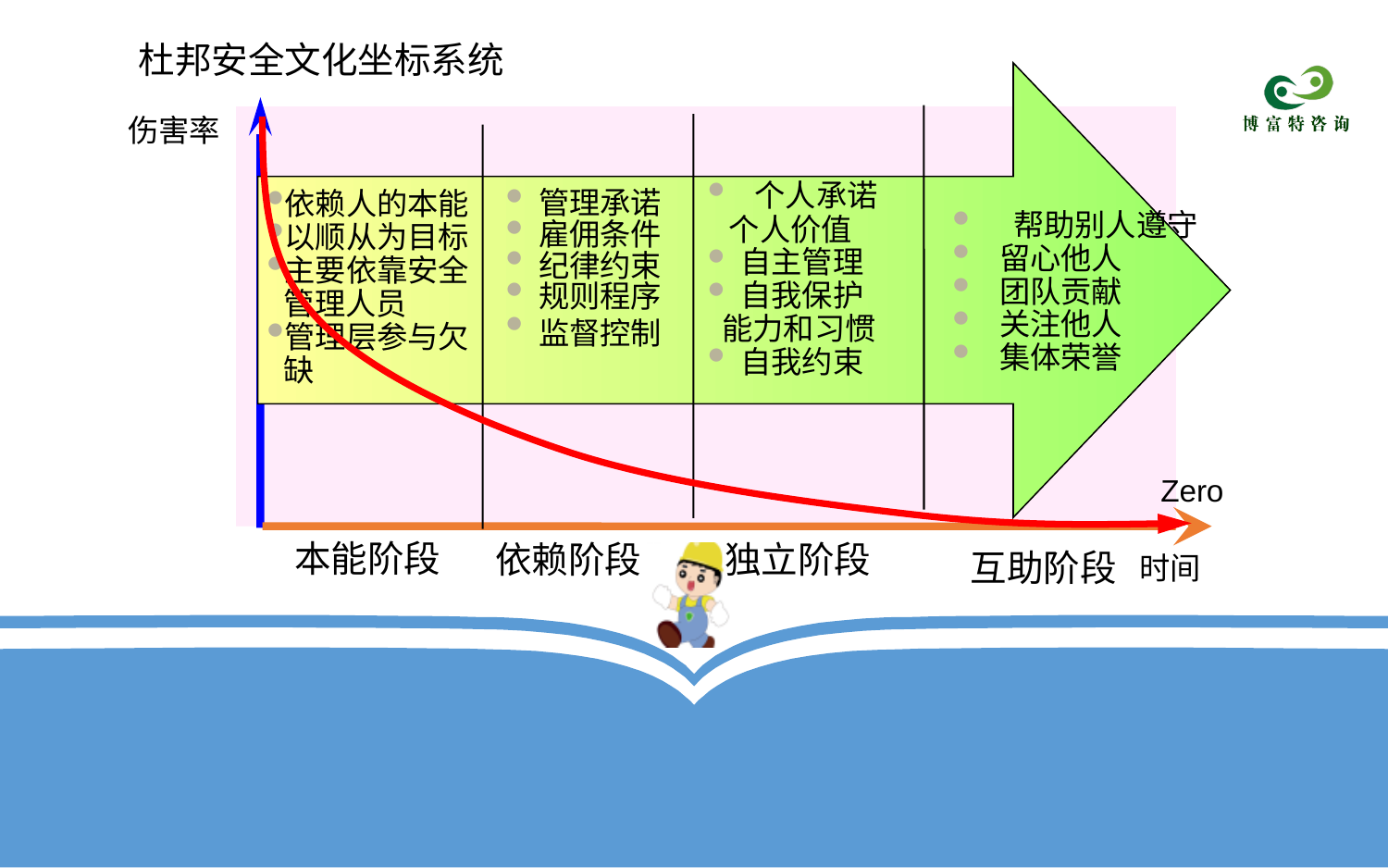

杜邦安全文化坐标系统

 个人承诺
  个人价值
自主管理
自我保护
 能力和习惯
自我约束
依赖人的本能
以顺从为目标
主要依靠安全管理人员
管理层参与欠缺
管理承诺
雇佣条件
纪律约束
规则程序
监督控制
   帮助别人遵守
 留心他人
 团队贡献
 关注他人
 集体荣誉

伤害率

Zero
 互助阶段
时间

本能阶段
依赖阶段
独立阶段